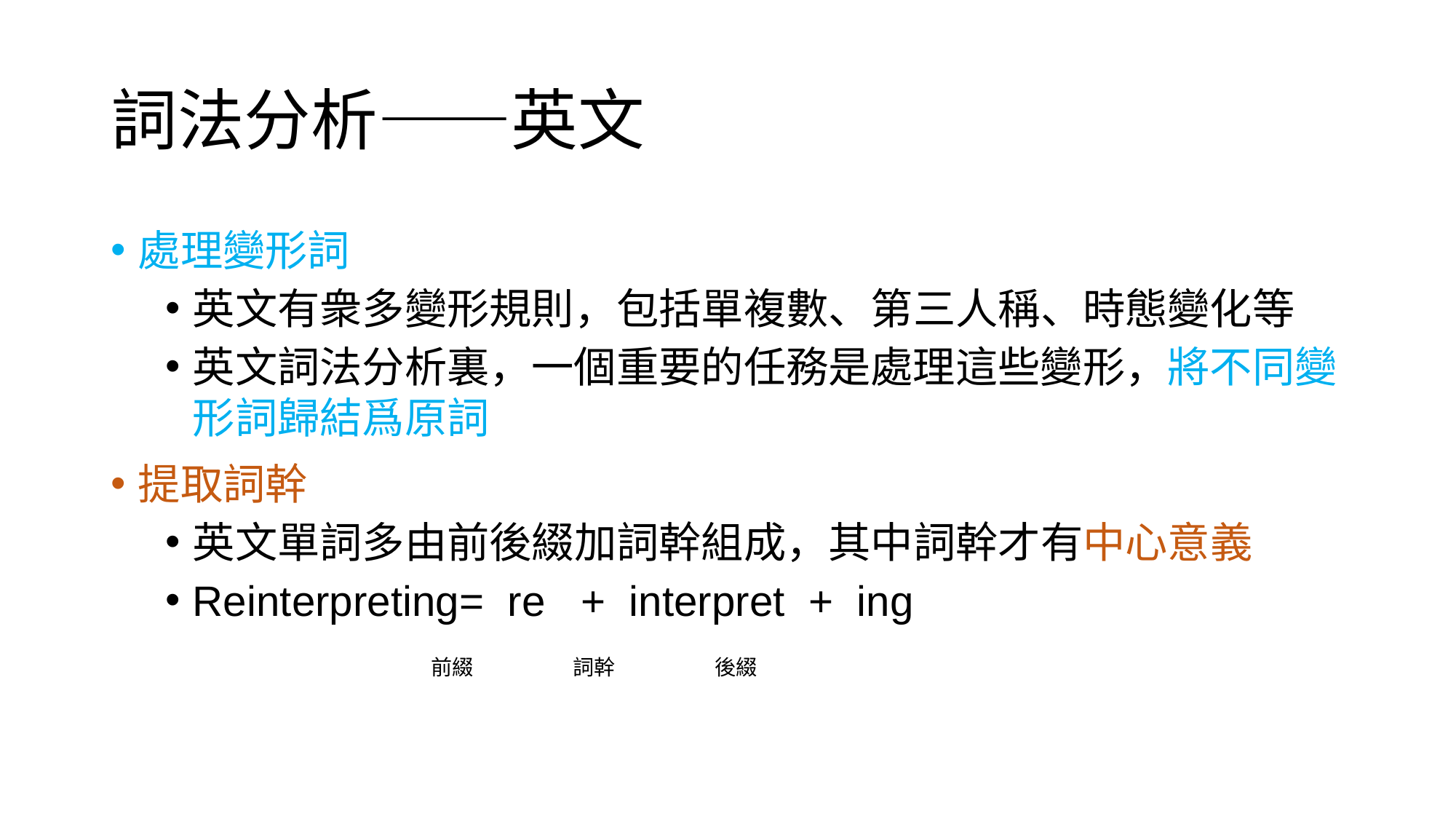

# 詞法分析——英文
處理變形詞
英文有衆多變形規則，包括單複數、第三人稱、時態變化等
英文詞法分析裏，一個重要的任務是處理這些變形，將不同變形詞歸結爲原詞
提取詞幹
英文單詞多由前後綴加詞幹組成，其中詞幹才有中心意義
Reinterpreting=  re   +  interpret  +  ing
                           前綴                     詞幹                     後綴